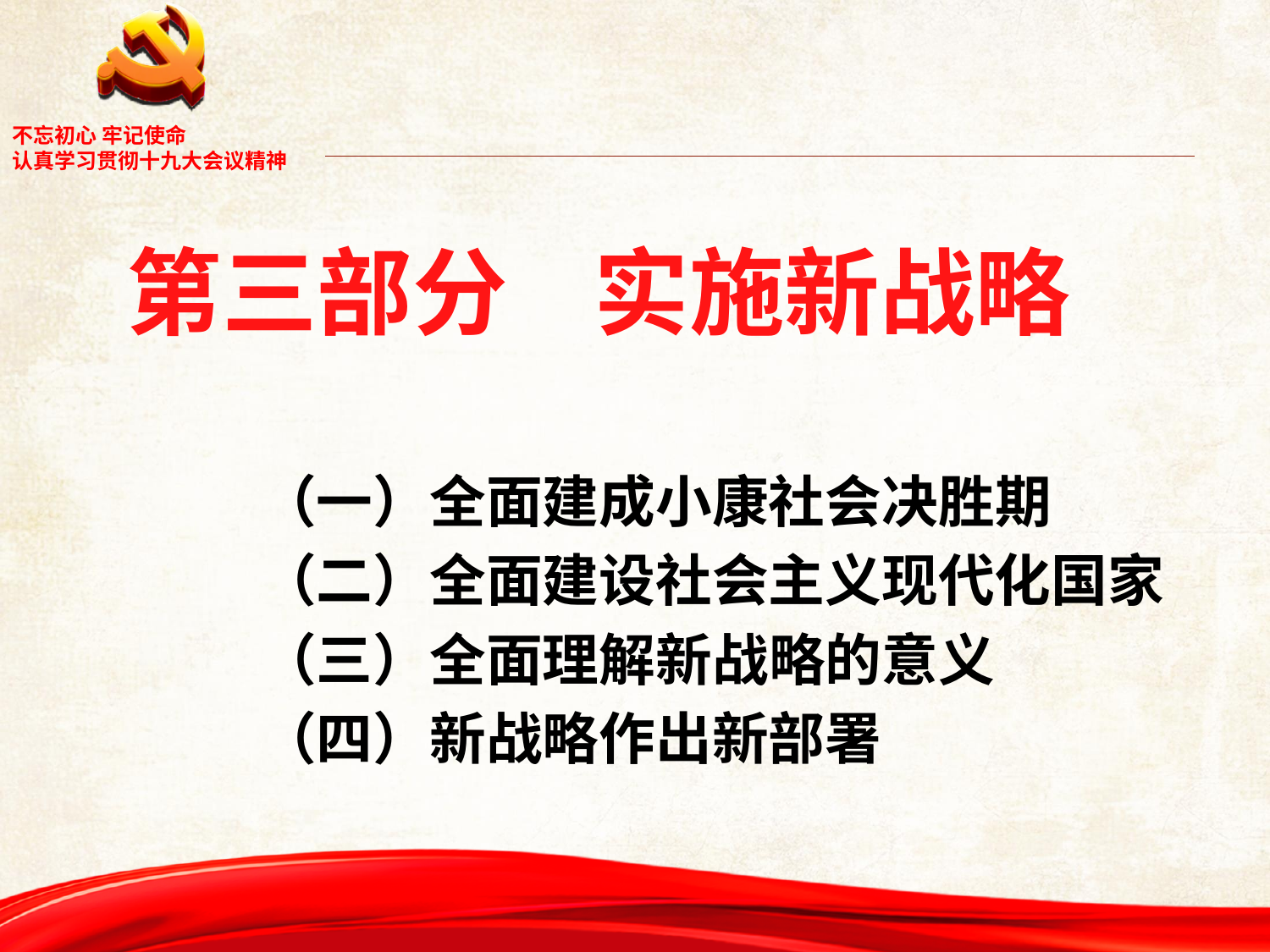

# 第三部分    实施新战略
（一）全面建成小康社会决胜期
（二）全面建设社会主义现代化国家
（三）全面理解新战略的意义
（四）新战略作出新部署